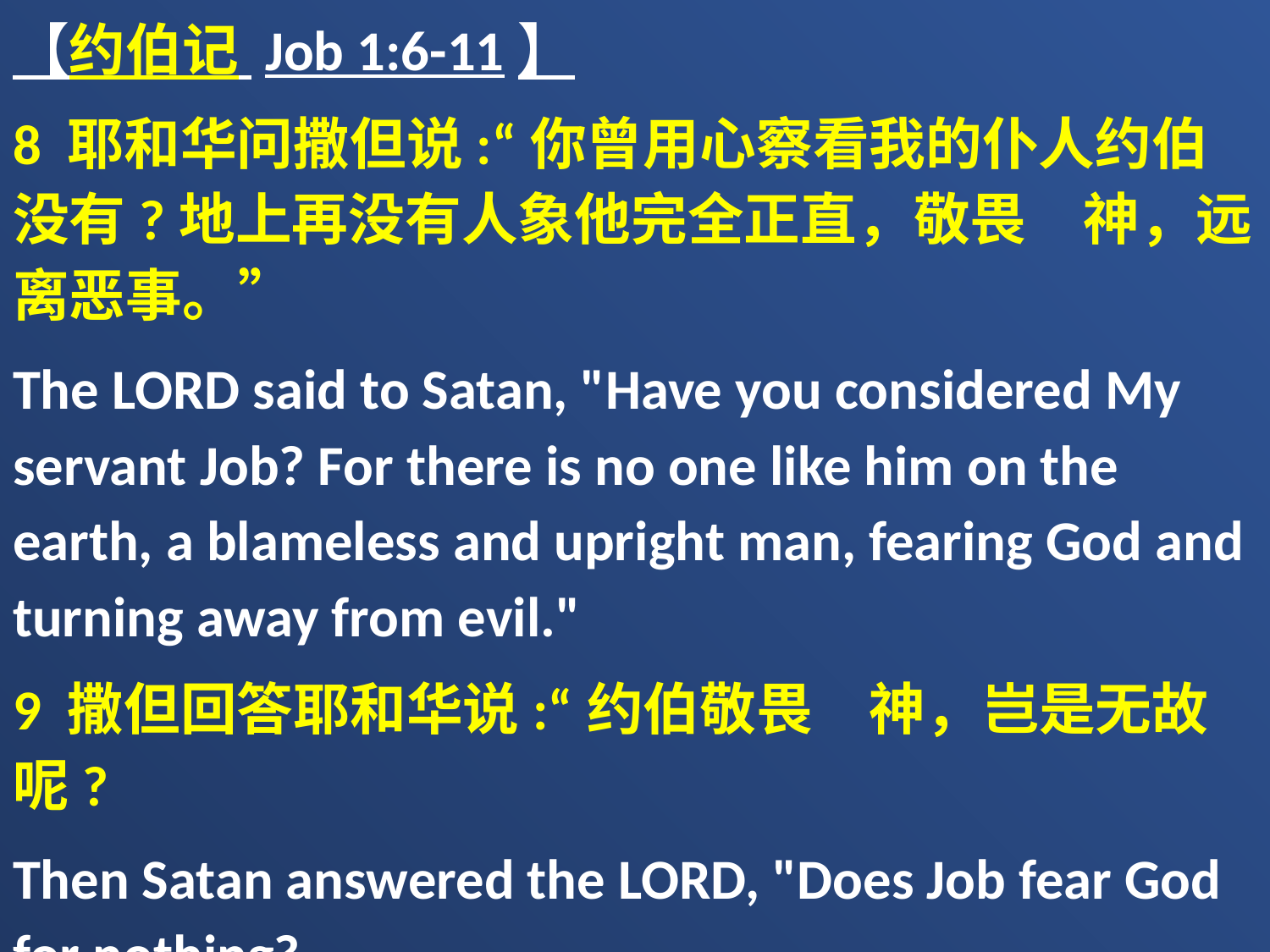

【约伯记 Job 1:6-11】
8 耶和华问撒但说:“你曾用心察看我的仆人约伯没有?地上再没有人象他完全正直，敬畏　神，远离恶事。”
The LORD said to Satan, "Have you considered My servant Job? For there is no one like him on the earth, a blameless and upright man, fearing God and turning away from evil."
9 撒但回答耶和华说:“约伯敬畏　神，岂是无故呢?
Then Satan answered the LORD, "Does Job fear God for nothing?